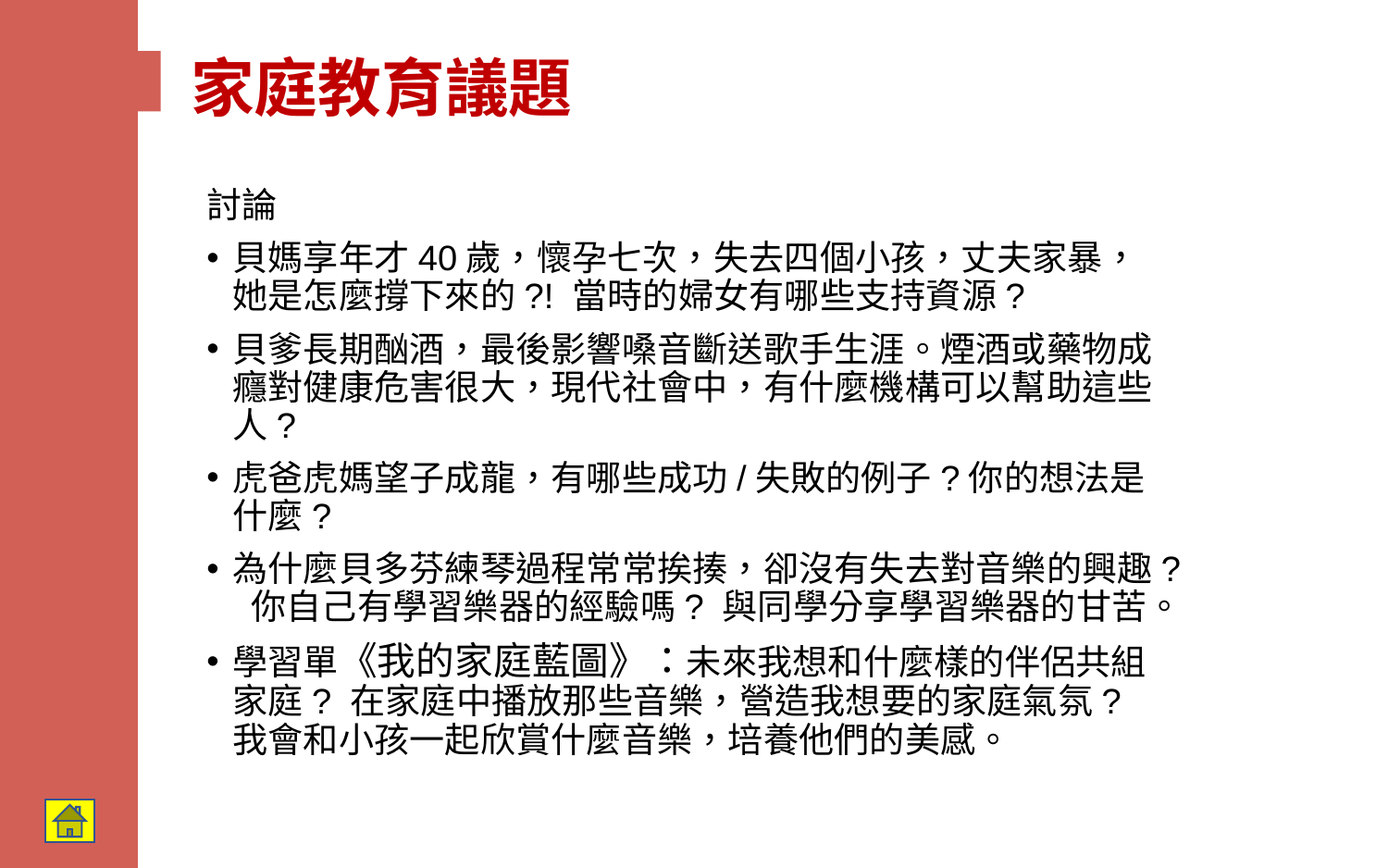

# 家庭教育議題

討論
貝媽享年才40歲，懷孕七次，失去四個小孩，丈夫家暴，她是怎麼撐下來的?! 當時的婦女有哪些支持資源?
貝爹長期酗酒，最後影響嗓音斷送歌手生涯。煙酒或藥物成癮對健康危害很大，現代社會中，有什麼機構可以幫助這些人?
虎爸虎媽望子成龍，有哪些成功/失敗的例子?你的想法是什麼?
為什麼貝多芬練琴過程常常挨揍，卻沒有失去對音樂的興趣? 你自己有學習樂器的經驗嗎? 與同學分享學習樂器的甘苦。
學習單《我的家庭藍圖》：未來我想和什麼樣的伴侶共組家庭? 在家庭中播放那些音樂，營造我想要的家庭氣氛? 我會和小孩一起欣賞什麼音樂，培養他們的美感。